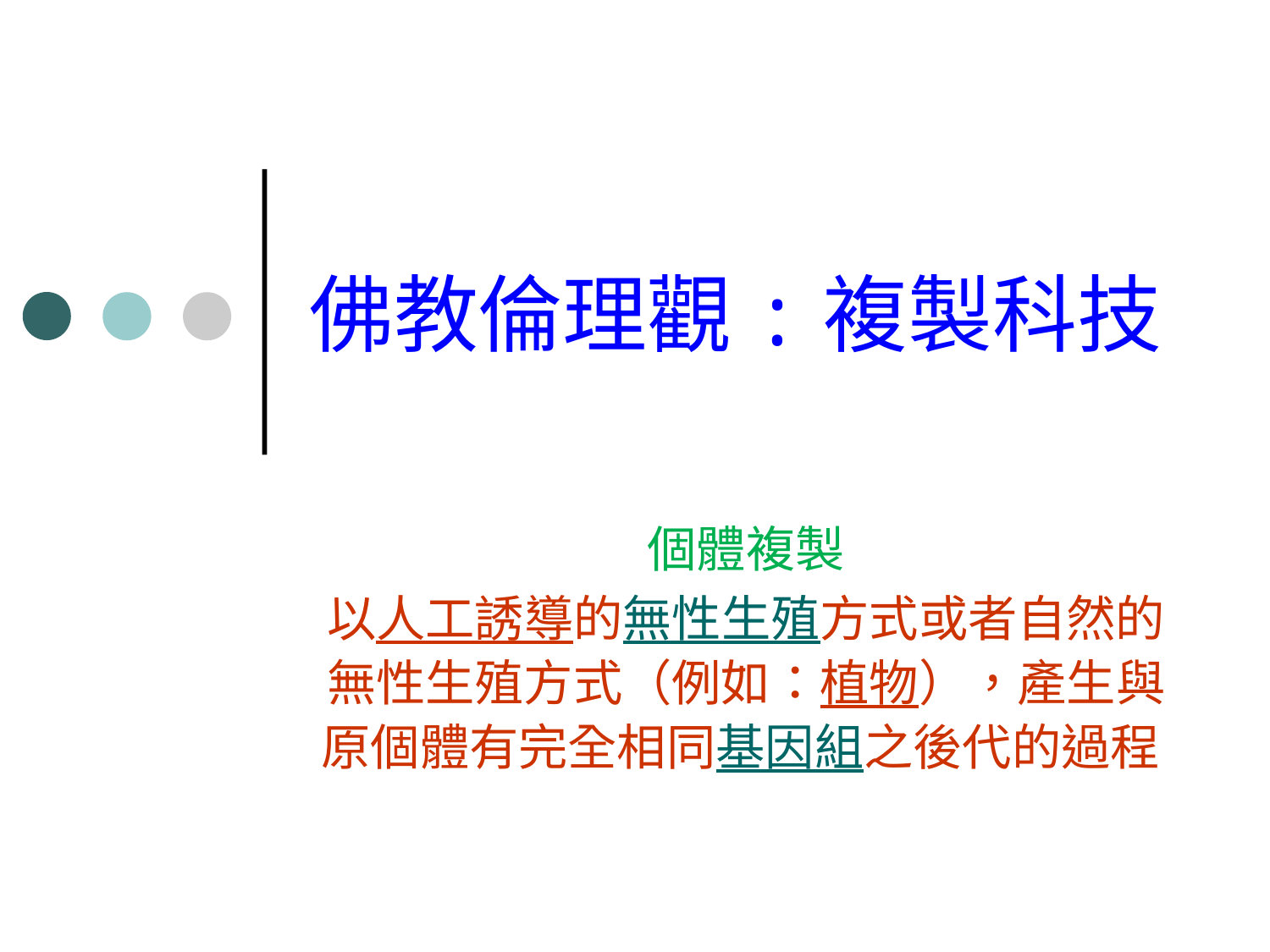

# 佛教倫理觀:複製科技
個體複製
以人工誘導的無性生殖方式或者自然的無性生殖方式（例如：植物），產生與原個體有完全相同基因組之後代的過程